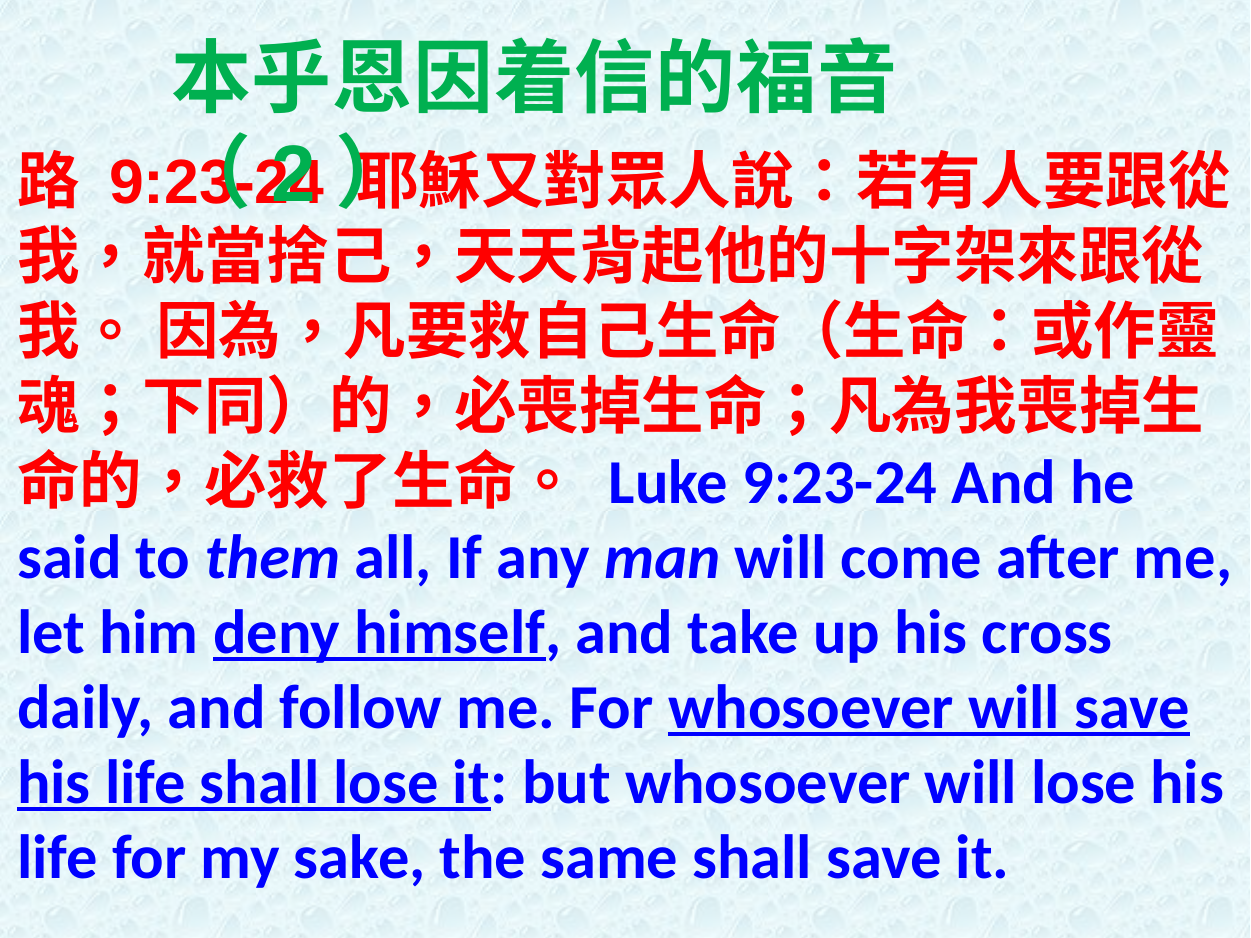

本乎恩因着信的福音（2）
路 9:23-24 耶穌又對眾人說：若有人要跟從我，就當捨己，天天背起他的十字架來跟從我。 因為，凡要救自己生命（生命：或作靈魂；下同）的，必喪掉生命；凡為我喪掉生命的，必救了生命。 Luke 9:23-24 And he said to them all, If any man will come after me, let him deny himself, and take up his cross daily, and follow me. For whosoever will save his life shall lose it: but whosoever will lose his life for my sake, the same shall save it.